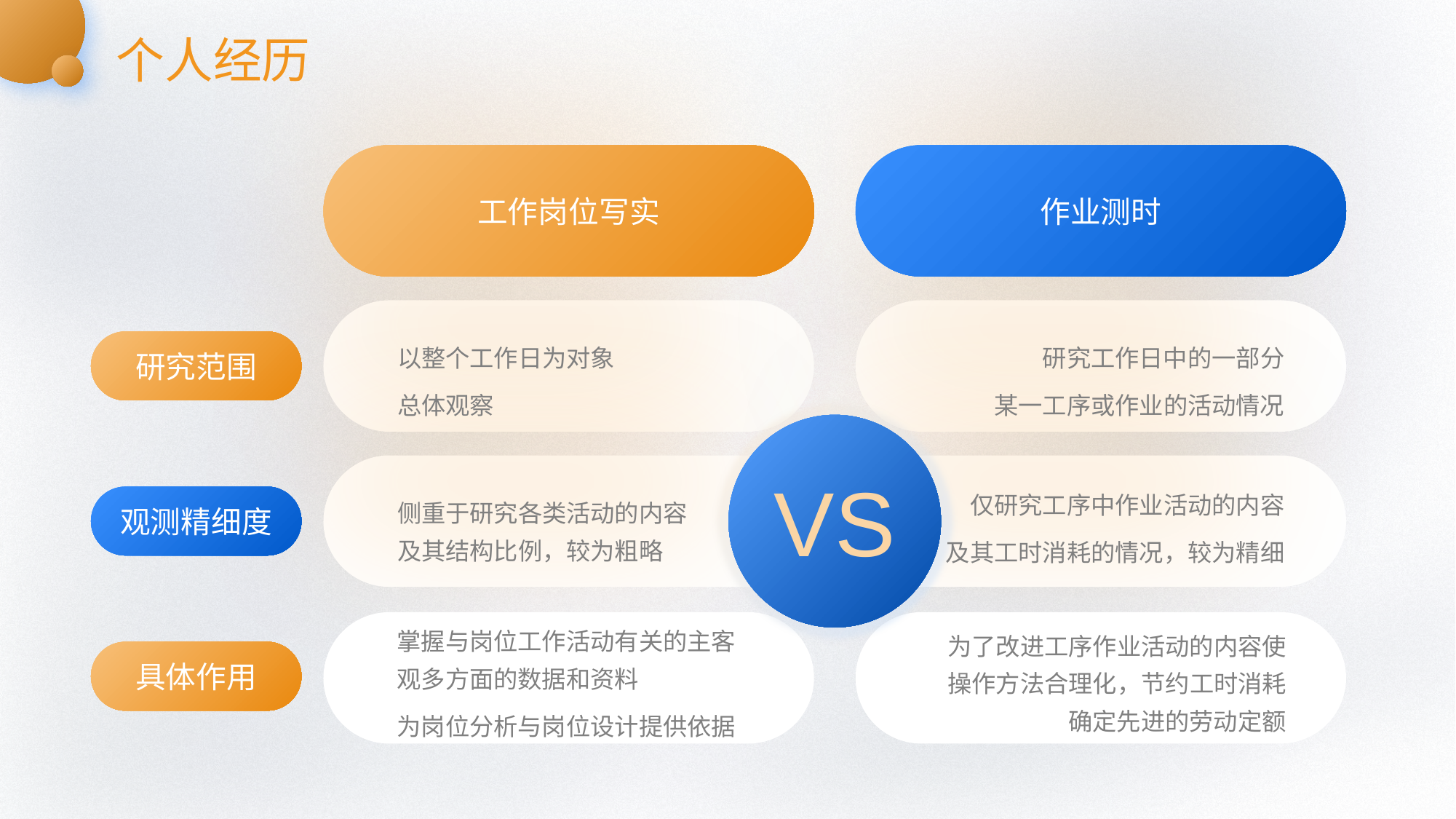

个人经历
工作岗位写实
作业测时

研究范围
以整个工作日为对象
总体观察
研究工作日中的一部分
某一工序或作业的活动情况

VS

仅研究工序中作业活动的内容
及其工时消耗的情况，较为精细
观测精细度
侧重于研究各类活动的内容及其结构比例，较为粗略

掌握与岗位工作活动有关的主客观多方面的数据和资料
为岗位分析与岗位设计提供依据
为了改进工序作业活动的内容使操作方法合理化，节约工时消耗确定先进的劳动定额
具体作用